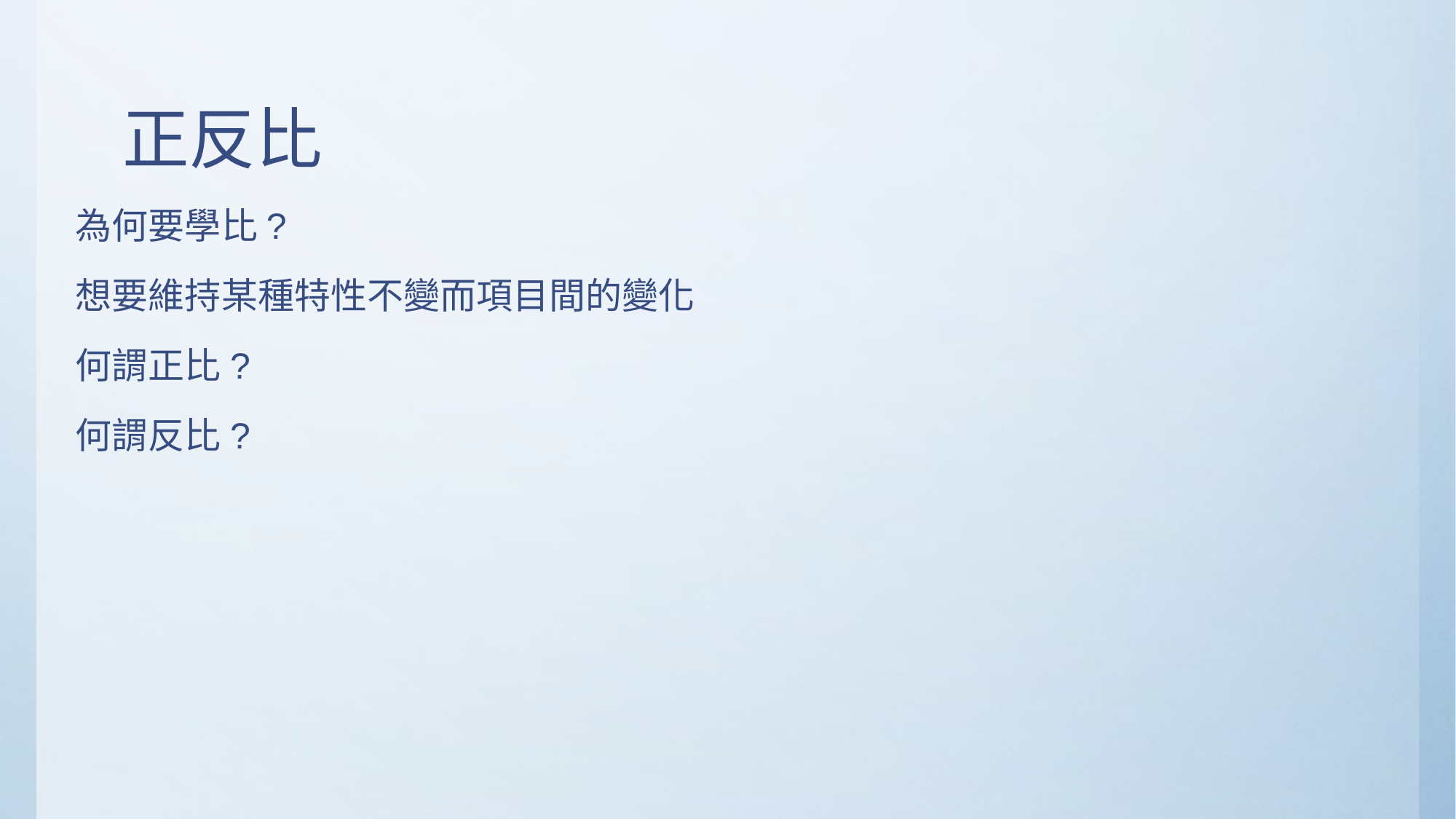

# 正反比
為何要學比?
想要維持某種特性不變而項目間的變化
何謂正比?
何謂反比?